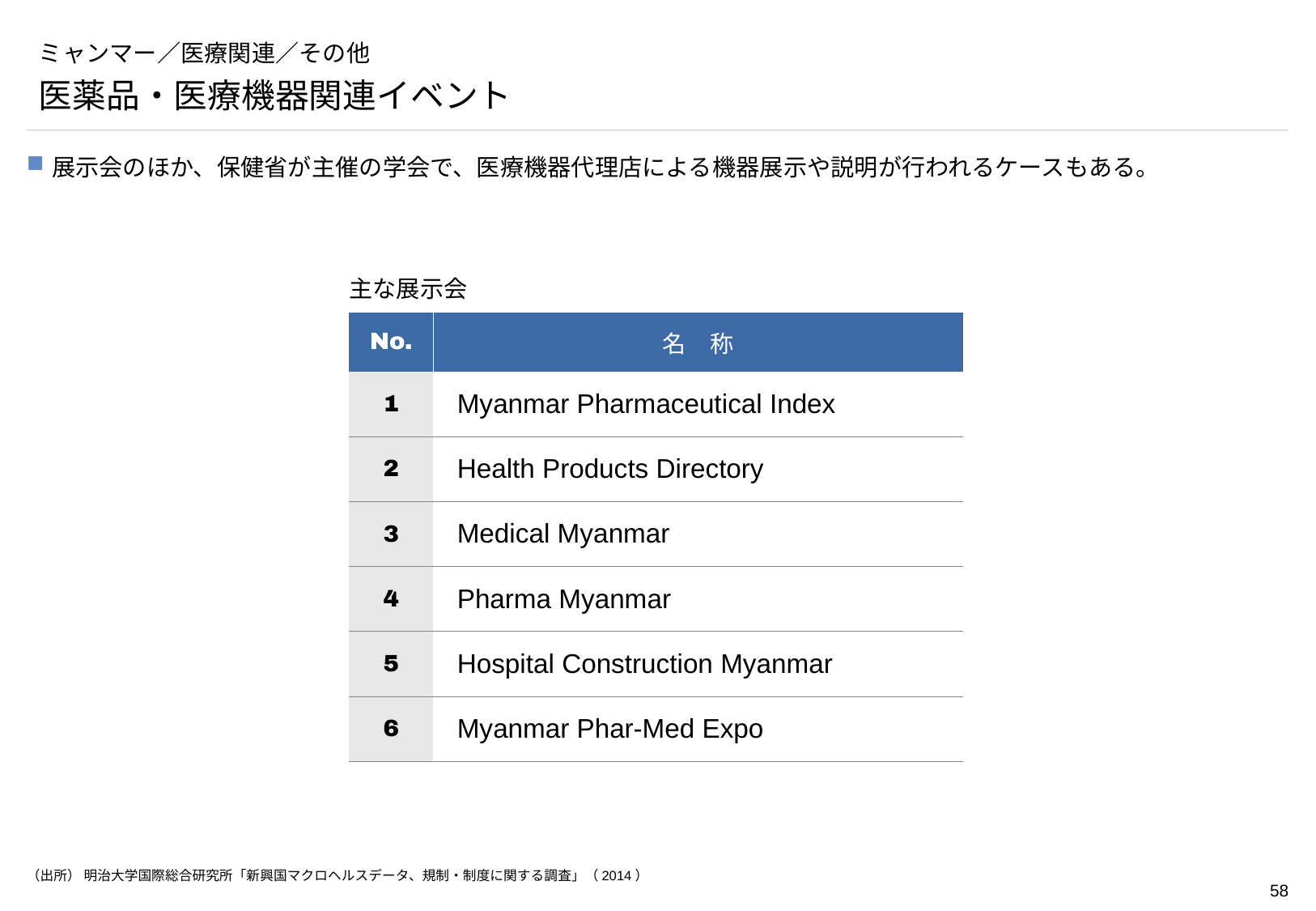

# ミャンマー／医療関連／その他
医薬品・医療機器関連イベント
展示会のほか、保健省が主催の学会で、医療機器代理店による機器展示や説明が行われるケースもある。

主な展示会
| No. | 名　称 |
| --- | --- |
| 1 | Myanmar Pharmaceutical Index |
| 2 | Health Products Directory |
| 3 | Medical Myanmar |
| 4 | Pharma Myanmar |
| 5 | Hospital Construction Myanmar |
| 6 | Myanmar Phar-Med Expo |
（出所） 明治大学国際総合研究所「新興国マクロヘルスデータ、規制・制度に関する調査」（2014）